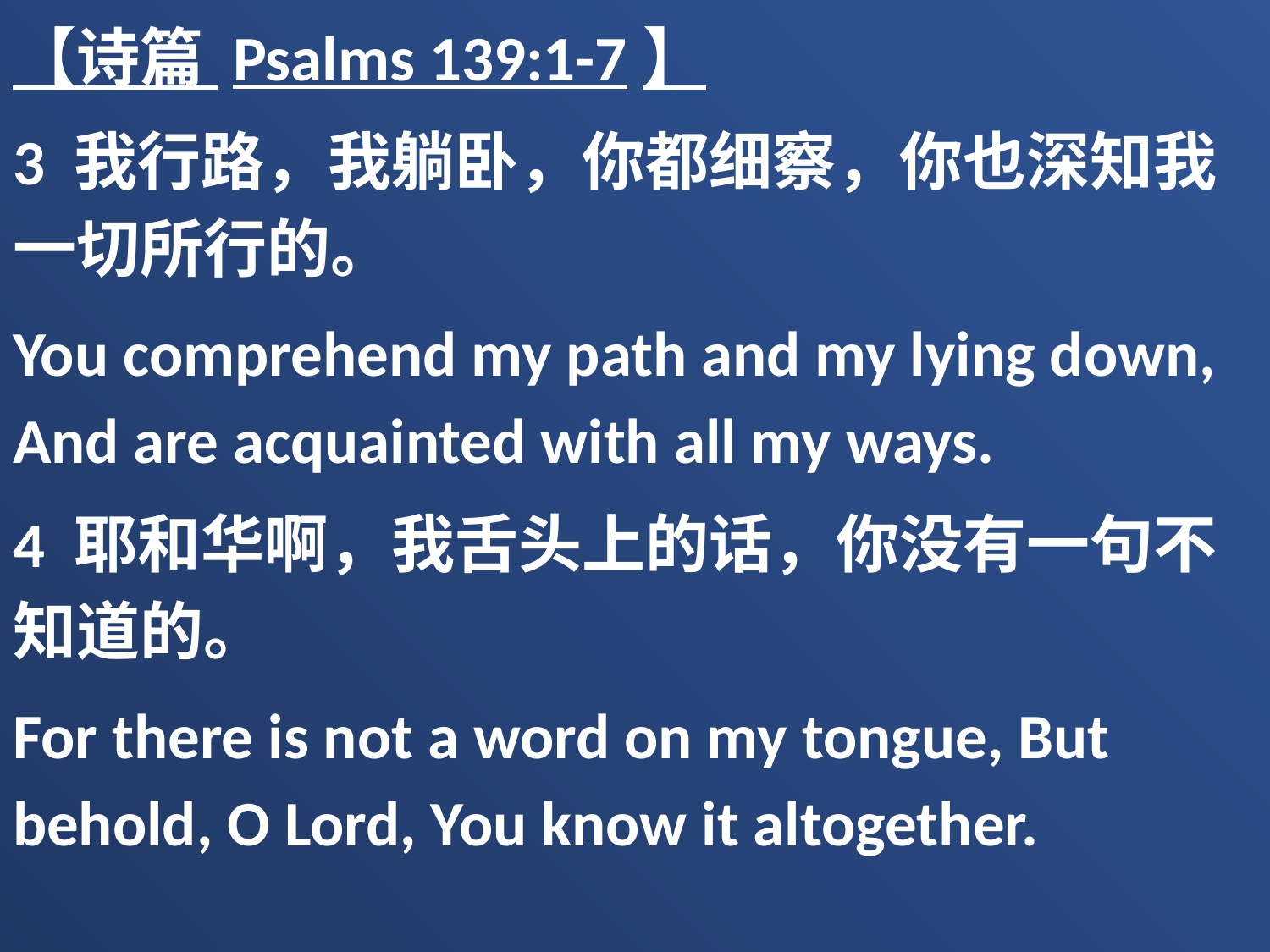

【诗篇 Psalms 139:1-7】
3 我行路，我躺卧，你都细察，你也深知我一切所行的。
You comprehend my path and my lying down, And are acquainted with all my ways.
4 耶和华啊，我舌头上的话，你没有一句不知道的。
For there is not a word on my tongue, But behold, O Lord, You know it altogether.